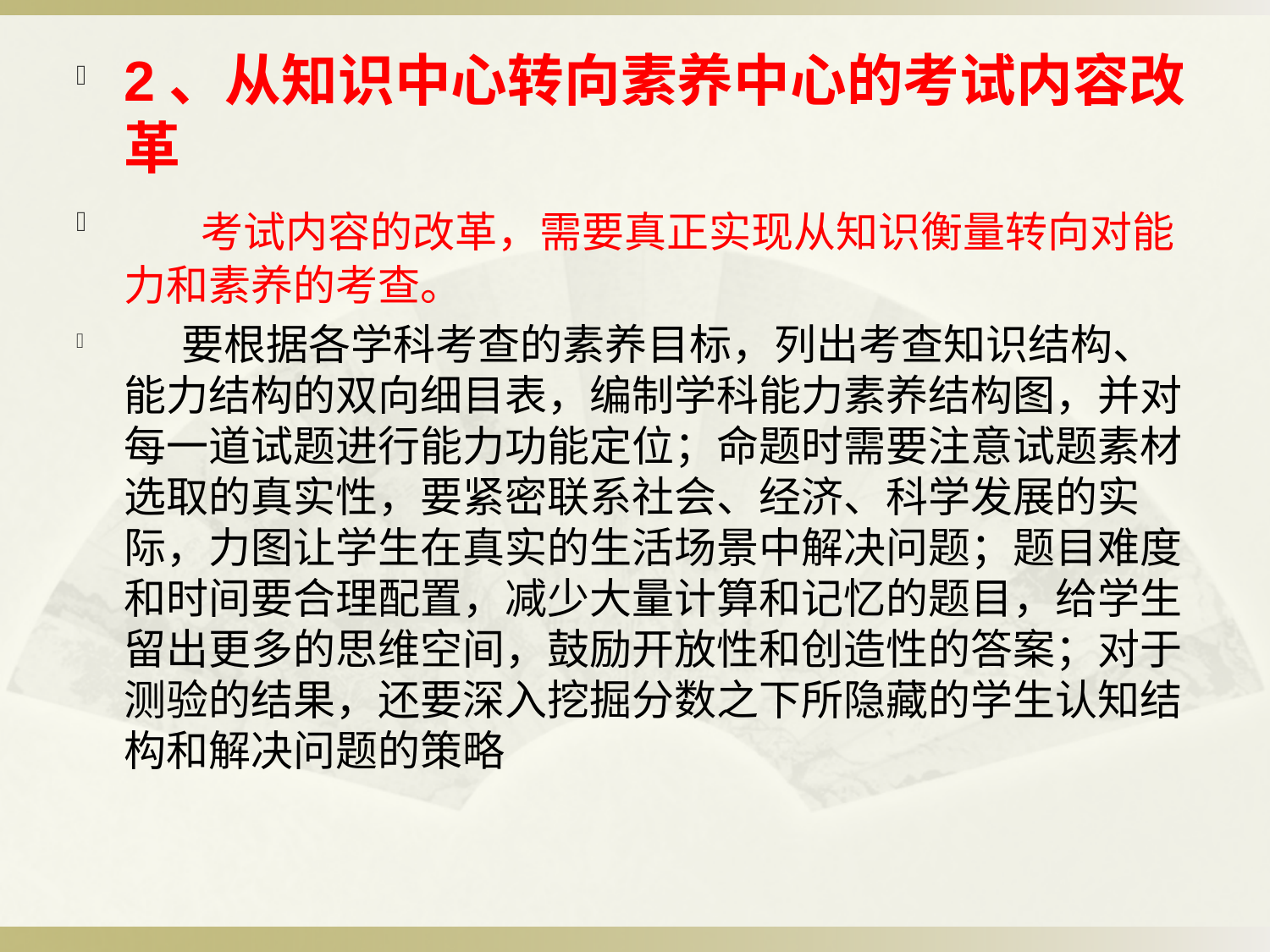

#
2、从知识中心转向素养中心的考试内容改革
     考试内容的改革，需要真正实现从知识衡量转向对能力和素养的考查。
     要根据各学科考查的素养目标，列出考查知识结构、能力结构的双向细目表，编制学科能力素养结构图，并对每一道试题进行能力功能定位；命题时需要注意试题素材选取的真实性，要紧密联系社会、经济、科学发展的实际，力图让学生在真实的生活场景中解决问题；题目难度和时间要合理配置，减少大量计算和记忆的题目，给学生留出更多的思维空间，鼓励开放性和创造性的答案；对于测验的结果，还要深入挖掘分数之下所隐藏的学生认知结构和解决问题的策略